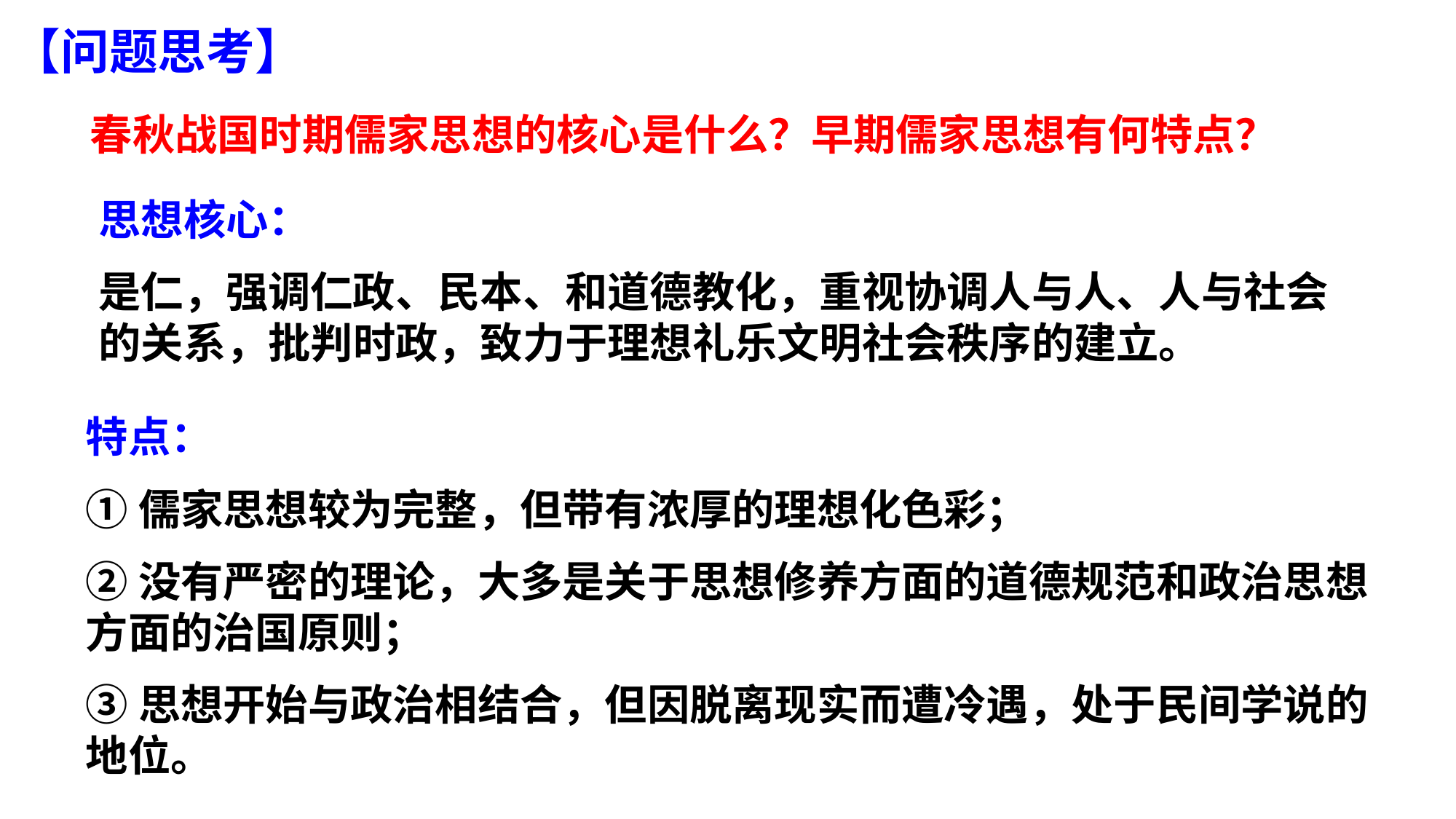

【问题思考】
春秋战国时期儒家思想的核心是什么？早期儒家思想有何特点？
思想核心：
是仁，强调仁政、民本、和道德教化，重视协调人与人、人与社会的关系，批判时政，致力于理想礼乐文明社会秩序的建立。
特点：
①儒家思想较为完整，但带有浓厚的理想化色彩；
②没有严密的理论，大多是关于思想修养方面的道德规范和政治思想方面的治国原则；
③思想开始与政治相结合，但因脱离现实而遭冷遇，处于民间学说的地位。